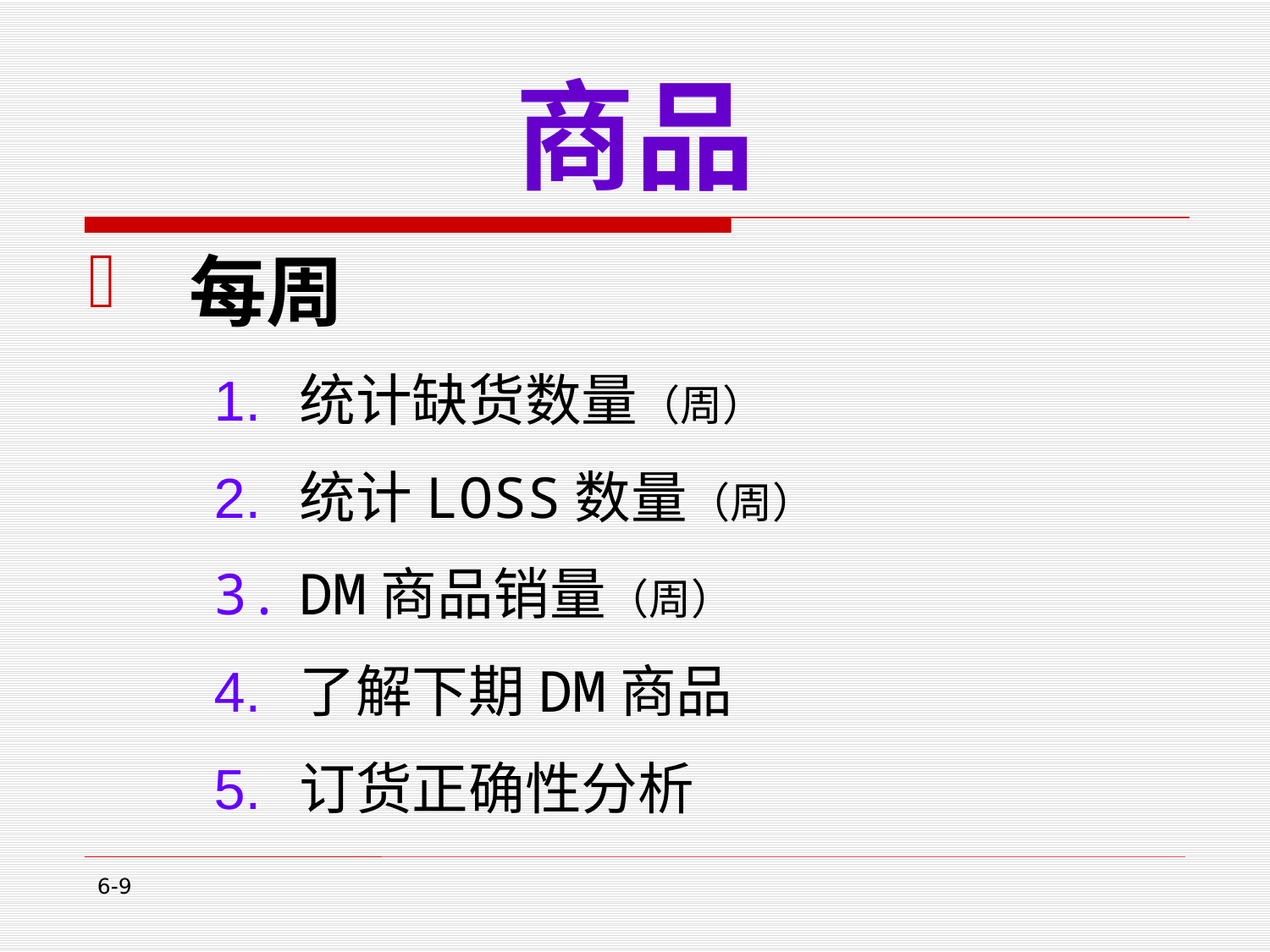

# 商品
每周
统计缺货数量（周）
统计LOSS数量（周）
DM商品销量（周）
了解下期DM商品
订货正确性分析
6-9
8